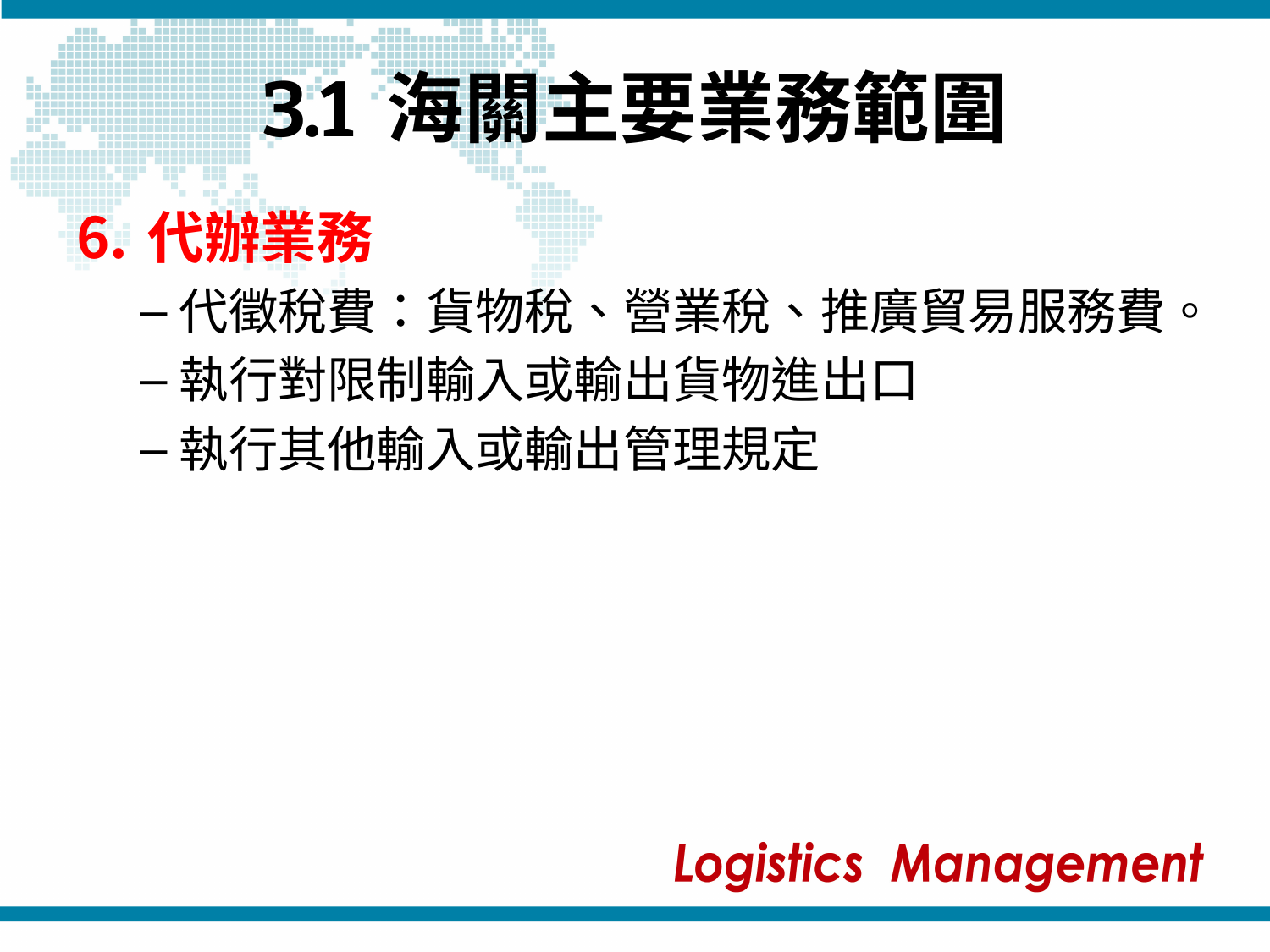

# 3.1 海關主要業務範圍
代辦業務
代徵稅費：貨物稅、營業稅、推廣貿易服務費。
執行對限制輸入或輸出貨物進出口
執行其他輸入或輸出管理規定